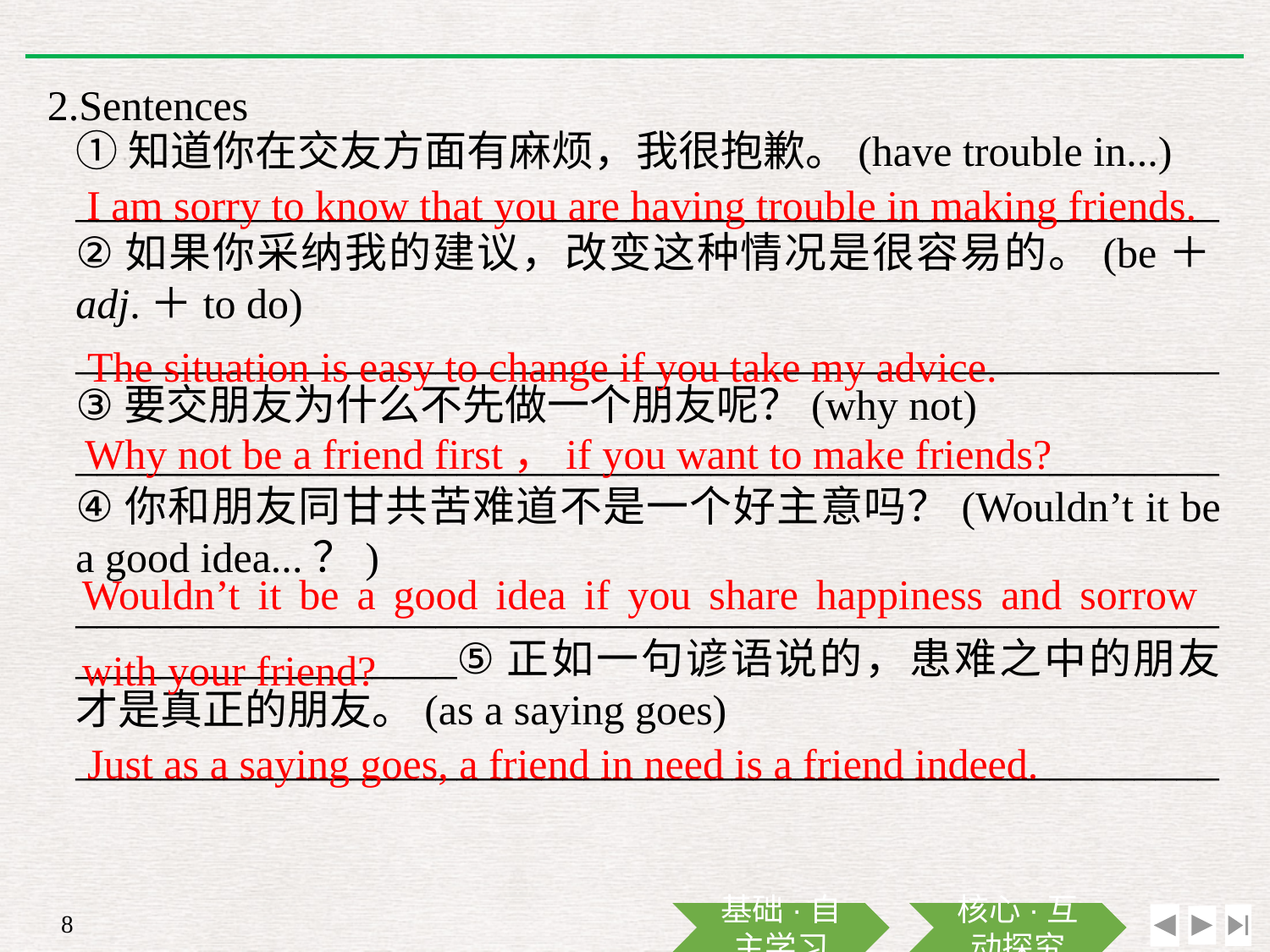

2.Sentences
①知道你在交友方面有麻烦，我很抱歉。(have trouble in...)
______________________________________________________②如果你采纳我的建议，改变这种情况是很容易的。(be＋adj.＋to do)
______________________________________________________③要交朋友为什么不先做一个朋友呢？(why not)
______________________________________________________④你和朋友同甘共苦难道不是一个好主意吗？(Wouldn’t it be a good idea...？)
________________________________________________________________________⑤正如一句谚语说的，患难之中的朋友才是真正的朋友。(as a saying goes)
______________________________________________________
I am sorry to know that you are having trouble in making friends.
The situation is easy to change if you take my advice.
Why not be a friend first，if you want to make friends?
Wouldn’t it be a good idea if you share happiness and sorrow with your friend?
Just as a saying goes, a friend in need is a friend indeed.